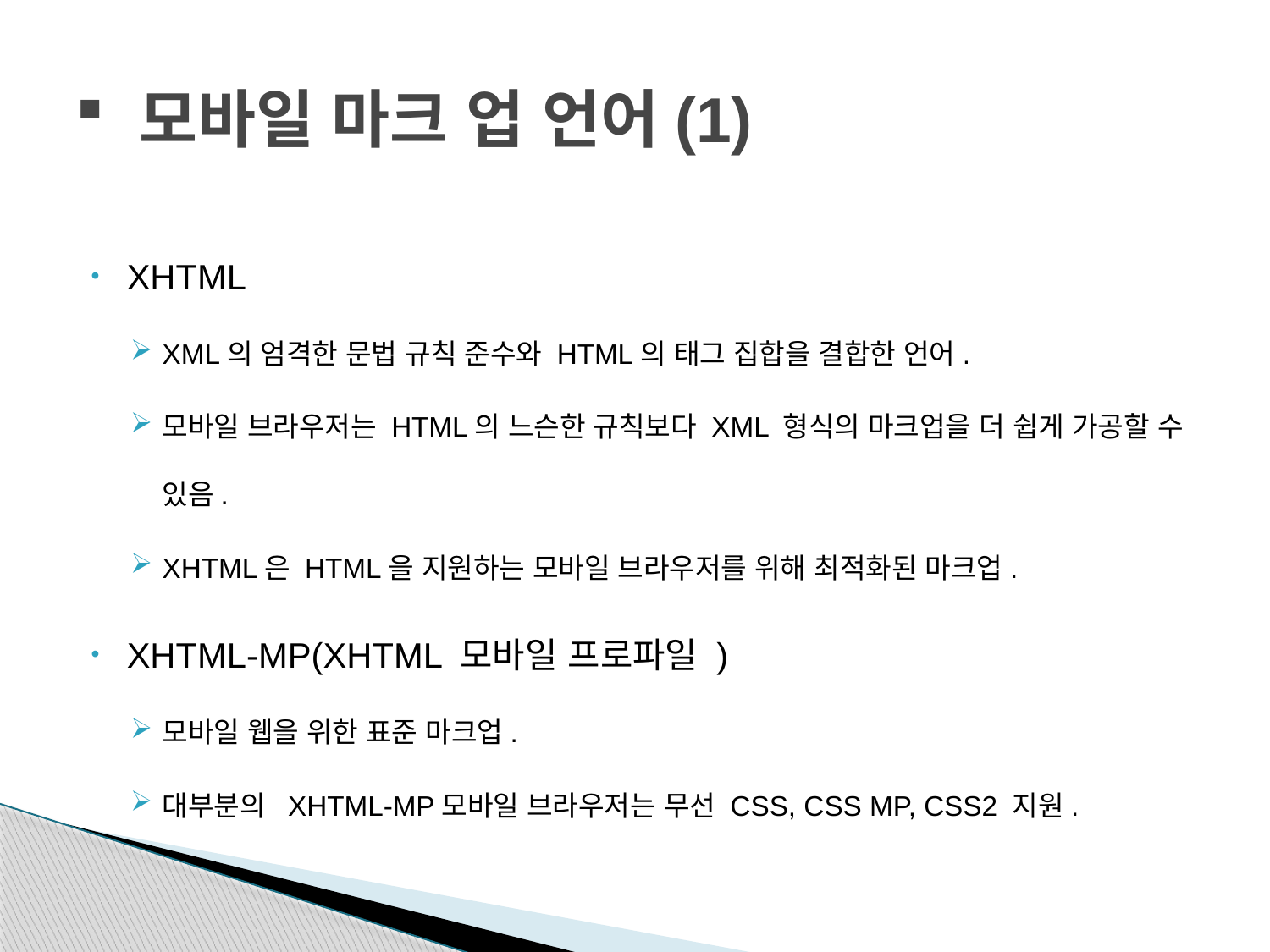

# 모바일 마크 업 언어(1)
XHTML
XML의 엄격한 문법 규칙 준수와 HTML의 태그 집합을 결합한 언어.
모바일 브라우저는 HTML의 느슨한 규칙보다 XML 형식의 마크업을 더 쉽게 가공할 수 있음.
XHTML은 HTML을 지원하는 모바일 브라우저를 위해 최적화된 마크업.
XHTML-MP(XHTML 모바일 프로파일 )
모바일 웹을 위한 표준 마크업.
대부분의  XHTML-MP모바일 브라우저는 무선 CSS, CSS MP, CSS2 지원.